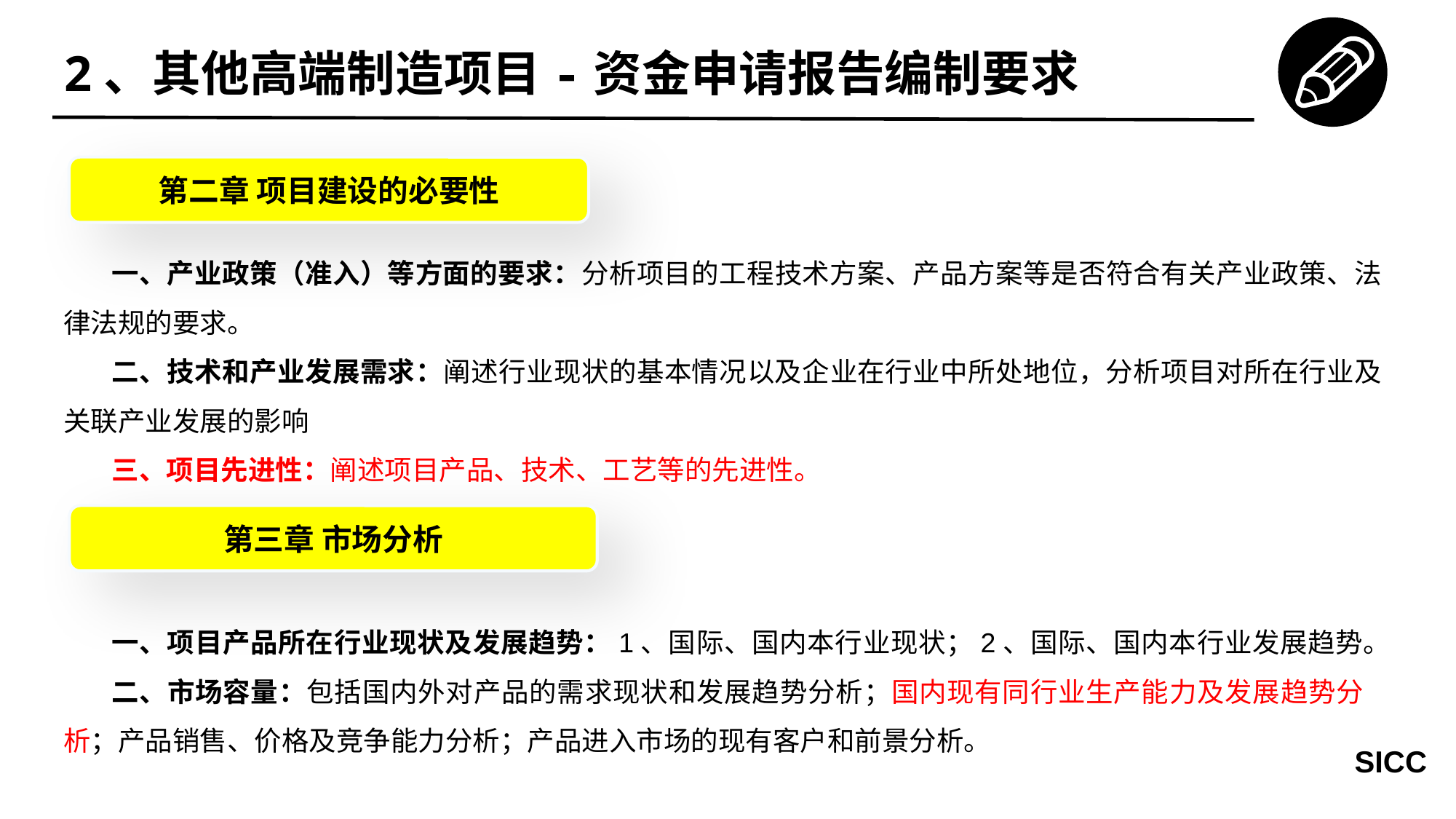

2、其他高端制造项目-资金申请报告编制要求
第二章 项目建设的必要性
一、产业政策（准入）等方面的要求：分析项目的工程技术方案、产品方案等是否符合有关产业政策、法律法规的要求。
二、技术和产业发展需求：阐述行业现状的基本情况以及企业在行业中所处地位，分析项目对所在行业及关联产业发展的影响
三、项目先进性：阐述项目产品、技术、工艺等的先进性。
第三章 市场分析
一、项目产品所在行业现状及发展趋势：1、国际、国内本行业现状；2、国际、国内本行业发展趋势。
二、市场容量：包括国内外对产品的需求现状和发展趋势分析；国内现有同行业生产能力及发展趋势分析；产品销售、价格及竞争能力分析；产品进入市场的现有客户和前景分析。